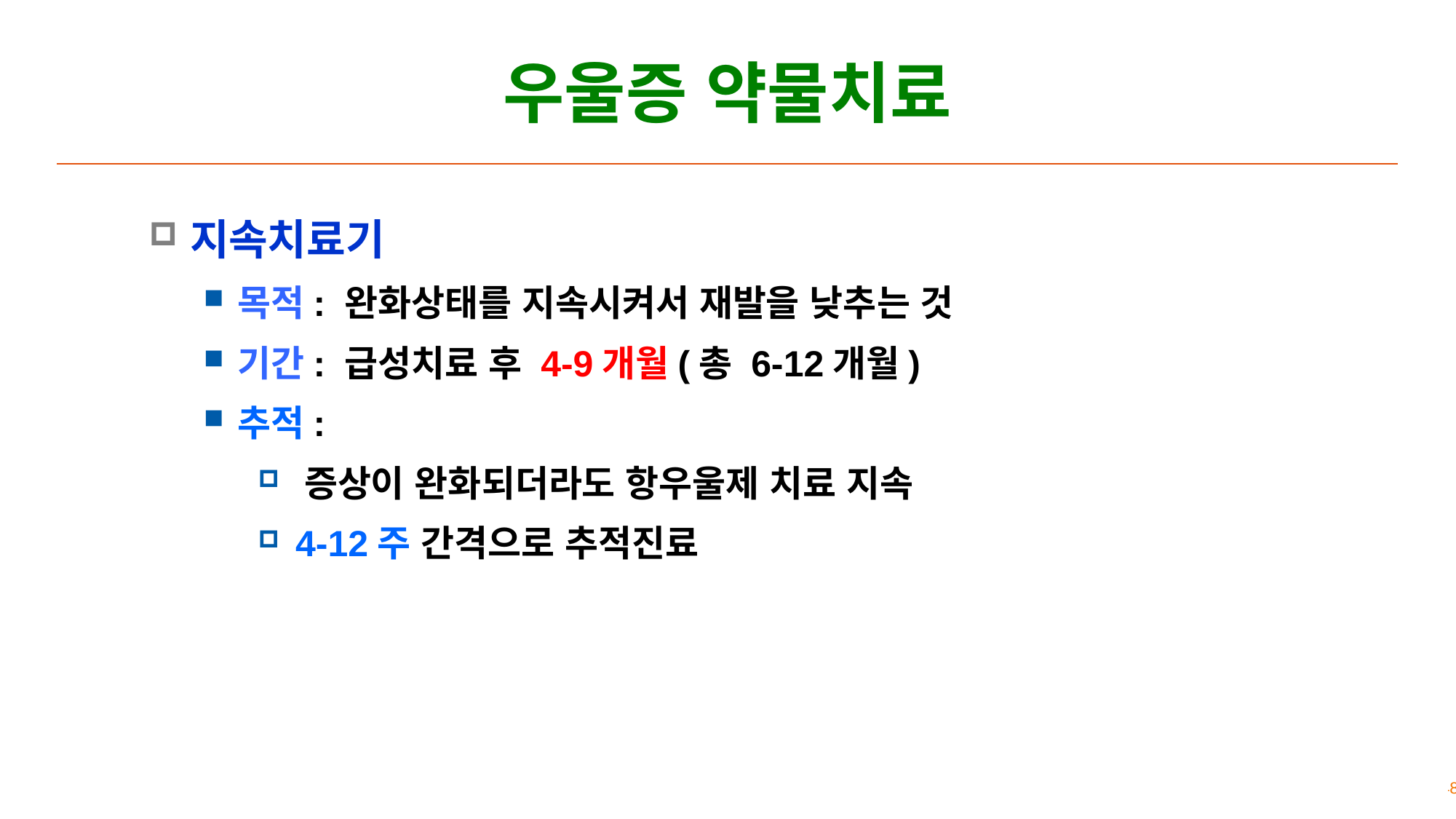

# 우울증 약물치료
지속치료기
목적: 완화상태를 지속시켜서 재발을 낮추는 것
기간: 급성치료 후 4-9개월(총 6-12개월)
추적:
 증상이 완화되더라도 항우울제 치료 지속
 4-12주 간격으로 추적진료